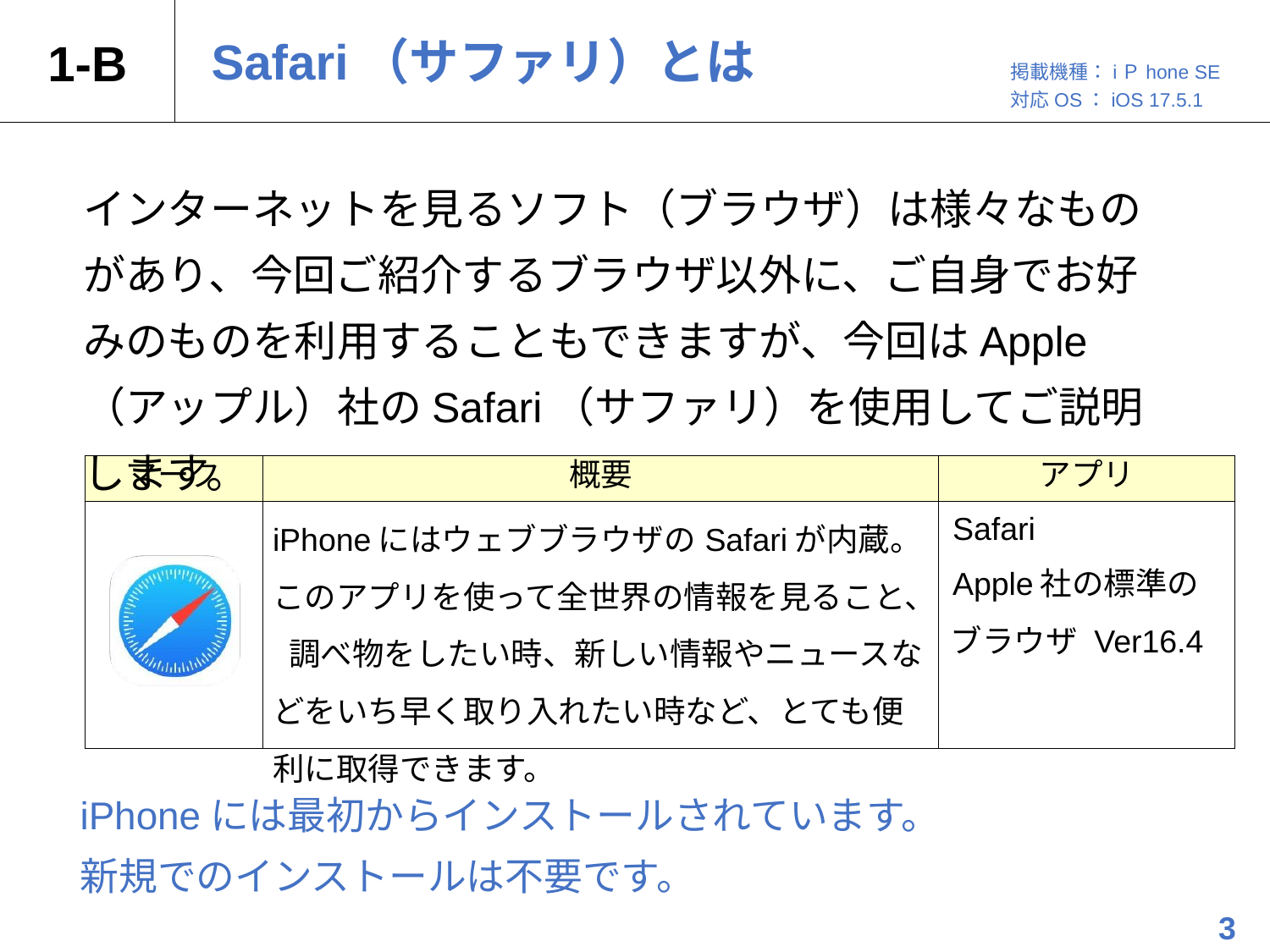

# 1-B
Safari（サファリ）とは
掲載機種：iＰhone SE
対応OS：iOS 17.5.1
インターネットを見るソフト（ブラウザ）は様々なものがあり、今回ご紹介するブラウザ以外に、ご自身でお好みのものを利用することもできますが、今回はApple（アップル）社のSafari（サファリ）を使用してご説明します。
| マーク | 概要 | アプリ |
| --- | --- | --- |
|  | iPhoneにはウェブブラウザのSafariが内蔵。 このアプリを使って全世界の情報を見ること、 調べ物をしたい時、新しい情報やニュースなどをいち早く取り入れたい時など、とても便利に取得できます。 | Safari Apple社の標準の ブラウザ Ver16.4 |

iPhoneには最初からインストールされています。
新規でのインストールは不要です。
3